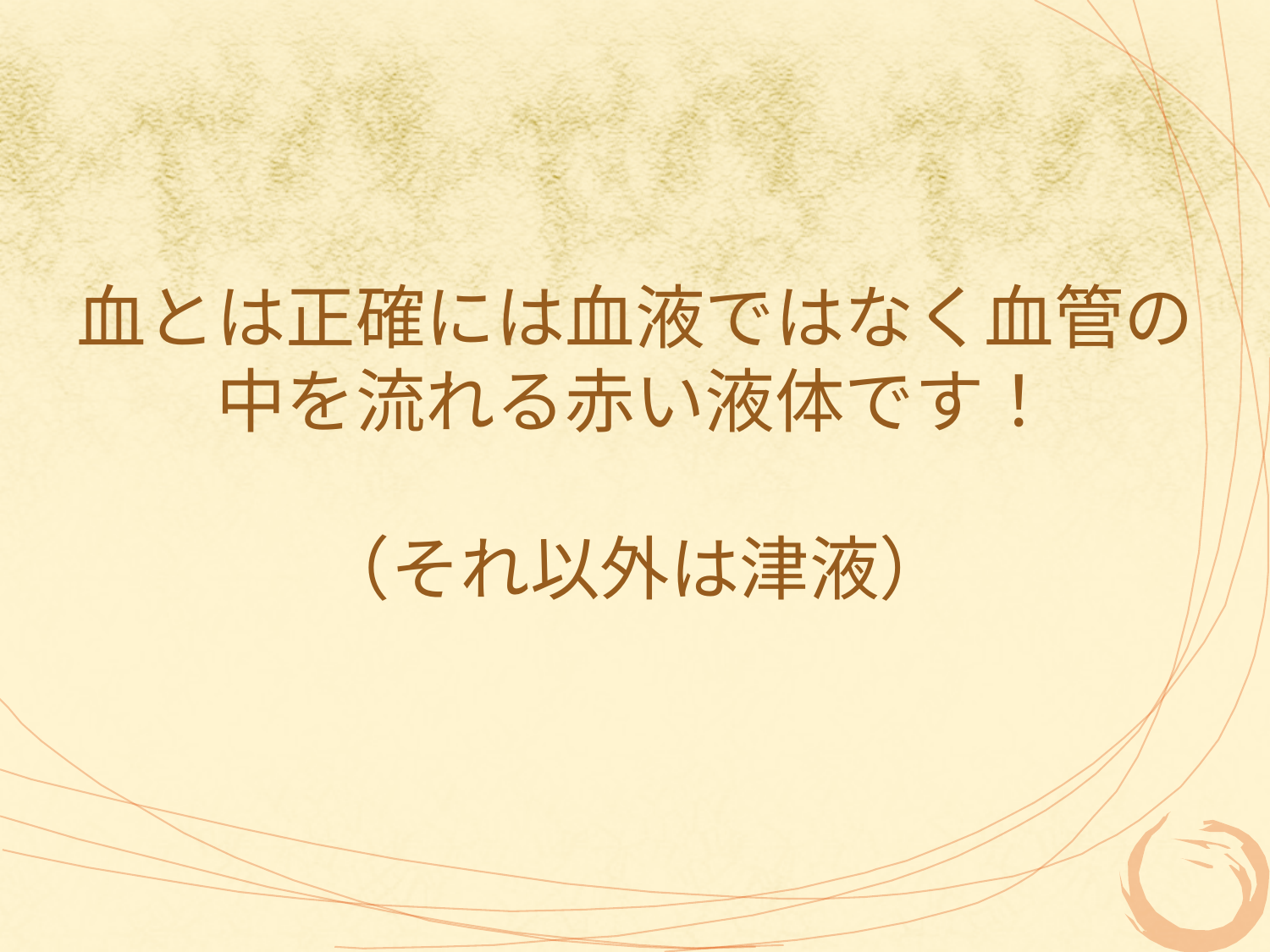

# 血とは正確には血液ではなく血管の中を流れる赤い液体です！ （それ以外は津液）